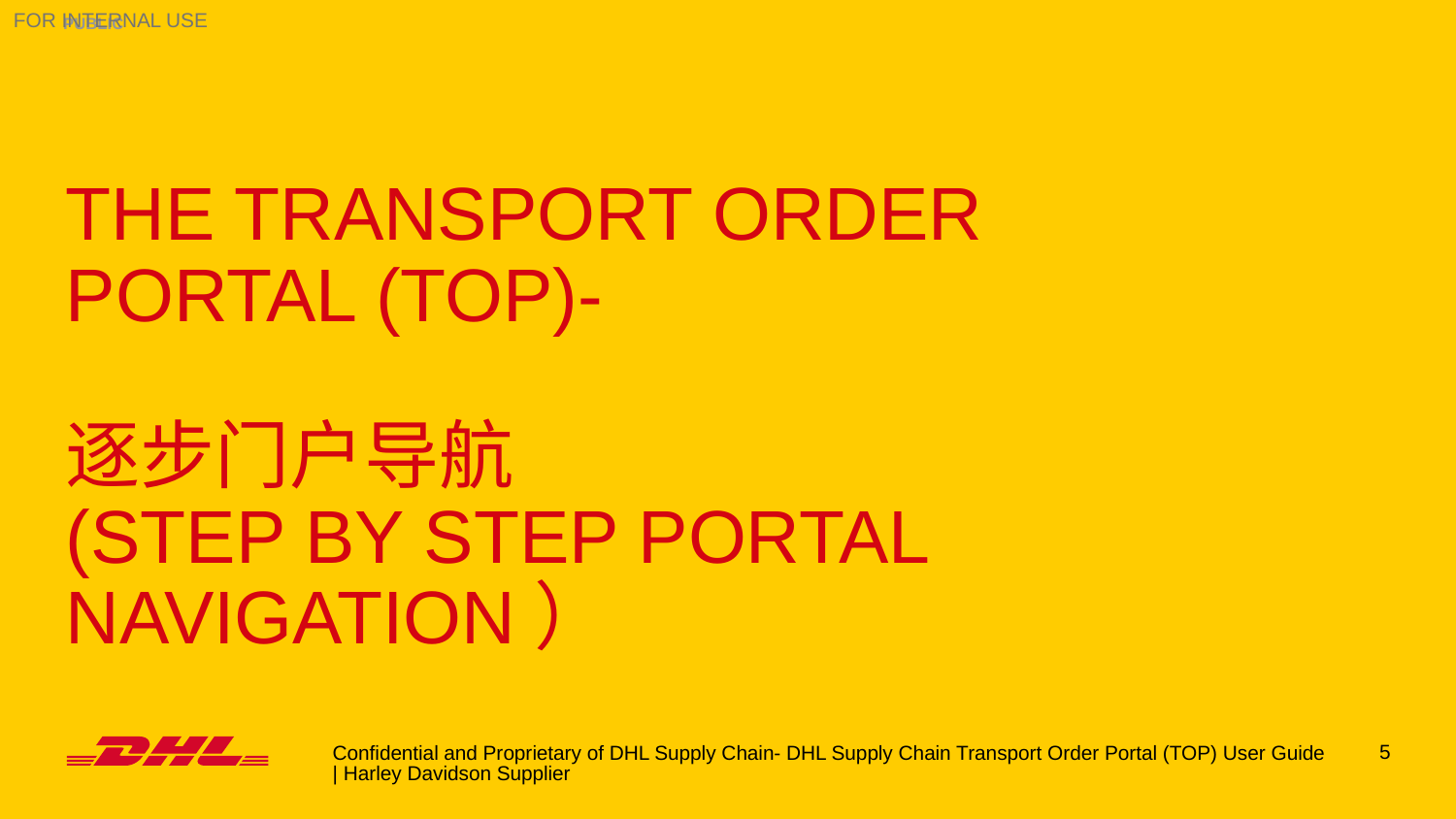

# The Transport order portal (TOP)- 逐步门户导航 (Step by Step PORTAL NAVIGATION）
Confidential and Proprietary of DHL Supply Chain- DHL Supply Chain Transport Order Portal (TOP) User Guide | Harley Davidson Supplier